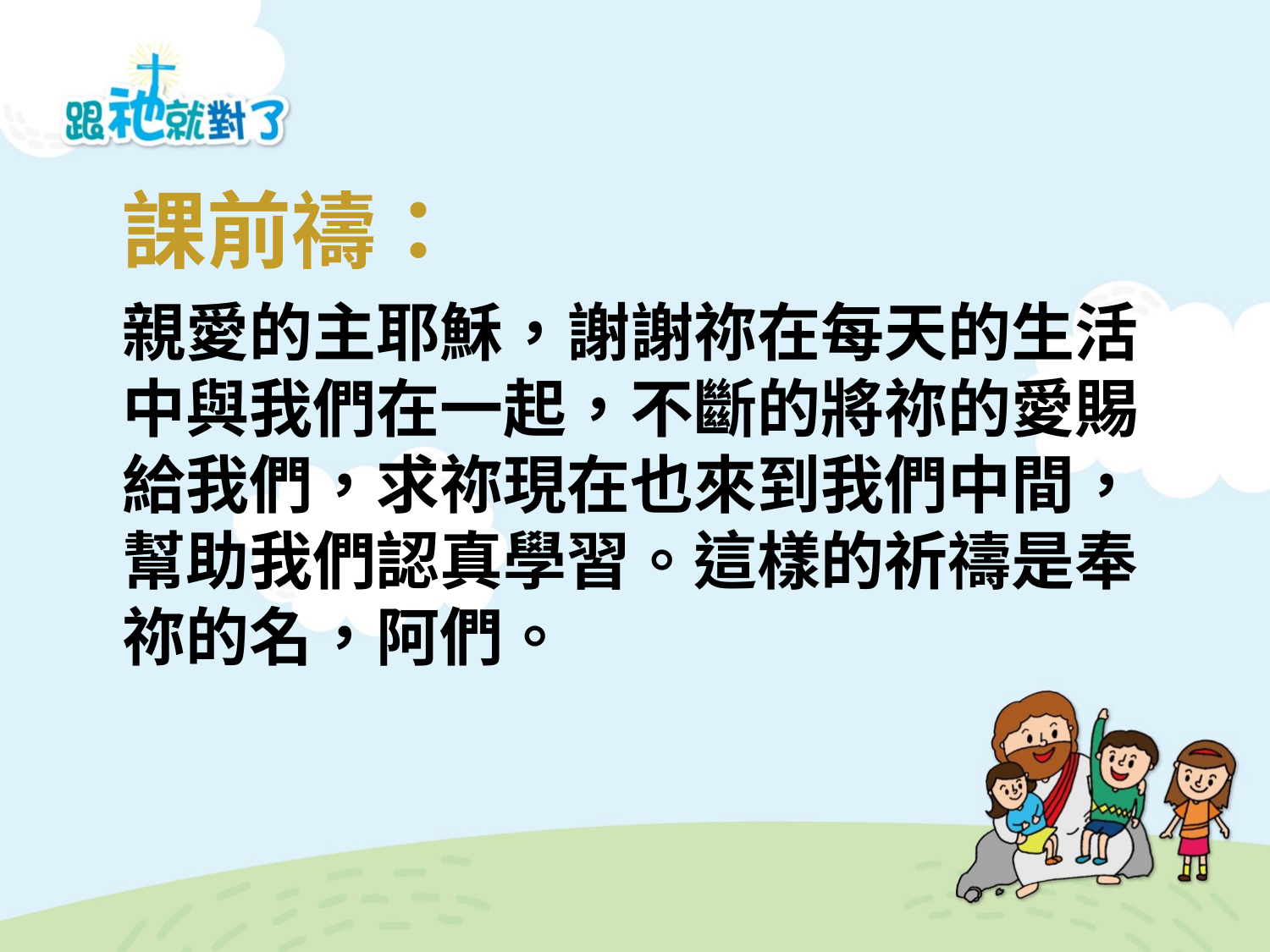

課前禱：
親愛的主耶穌，謝謝祢在每天的生活中與我們在一起，不斷的將祢的愛賜給我們，求祢現在也來到我們中間，幫助我們認真學習。這樣的祈禱是奉祢的名，阿們。